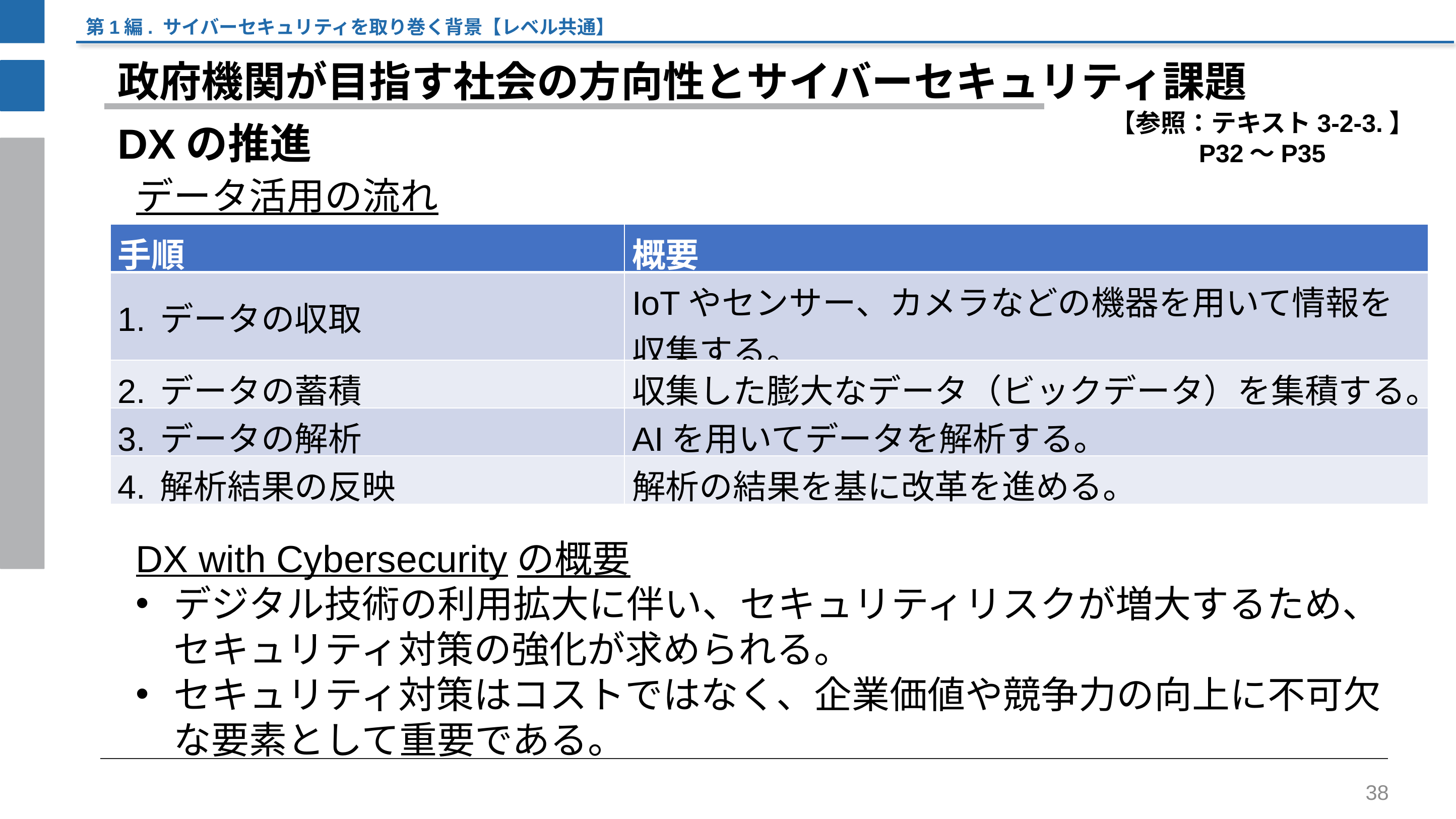

第1編. サイバーセキュリティを取り巻く背景【レベル共通】
政府機関が目指す社会の方向性とサイバーセキュリティ課題
【参照：テキスト3-2-3.】
P32～P35
DXの推進
データ活用の流れ

DX with Cybersecurityの概要
デジタル技術の利用拡大に伴い、セキュリティリスクが増大するため、セキュリティ対策の強化が求められる。
セキュリティ対策はコストではなく、企業価値や競争力の向上に不可欠な要素として重要である。

| 手順 | 概要 |
| --- | --- |
| データの収取 | IoTやセンサー、カメラなどの機器を用いて情報を収集する。 |
| データの蓄積 | 収集した膨大なデータ（ビックデータ）を集積する。 |
| データの解析 | AIを用いてデータを解析する。 |
| 解析結果の反映 | 解析の結果を基に改革を進める。 |
38